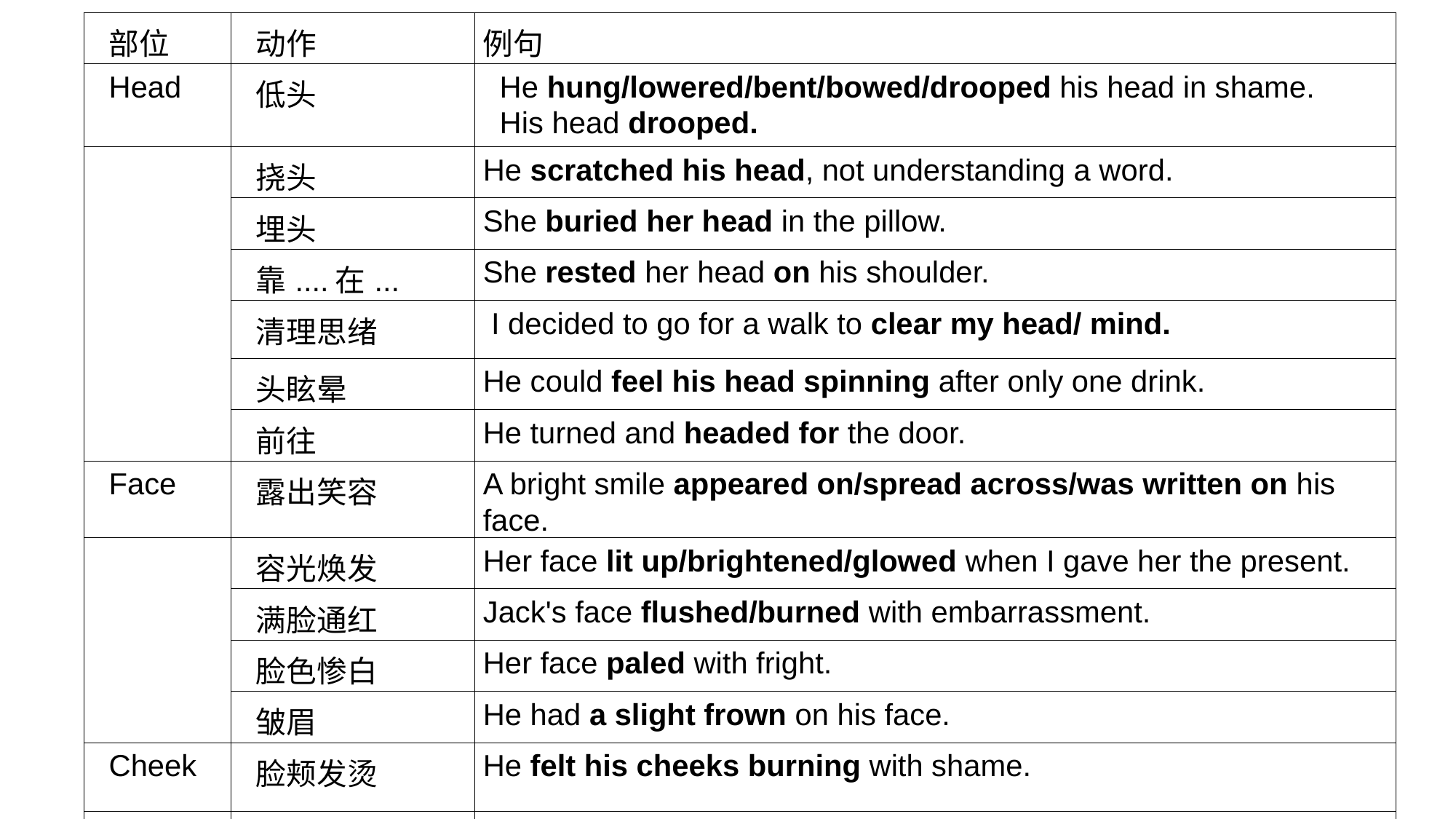

| 部位 | 动作 | 例句 |
| --- | --- | --- |
| Head | 低头 | He hung/lowered/bent/bowed/drooped his head in shame. His head drooped. |
|  | 挠头 | He scratched his head, not understanding a word. |
|  | 埋头 | She buried her head in the pillow. |
|  | 靠....在... | She rested her head on his shoulder. |
|  | 清理思绪 | I decided to go for a walk to clear my head/ mind. |
|  | 头眩晕 | He could feel his head spinning after only one drink. |
|  | 前往 | He turned and headed for the door. |
| Face | 露出笑容 | A bright smile appeared on/spread across/was written on his face. |
|  | 容光焕发 | Her face lit up/brightened/glowed when I gave her the present. |
|  | 满脸通红 | Jack's face flushed/burned with embarrassment. |
|  | 脸色惨白 | Her face paled with fright. |
|  | 皱眉 | He had a slight frown on his face. |
| Cheek | 脸颊发烫 | He felt his cheeks burning with shame. |
|  | 流泪 | Tears rolled down her cheeks. |